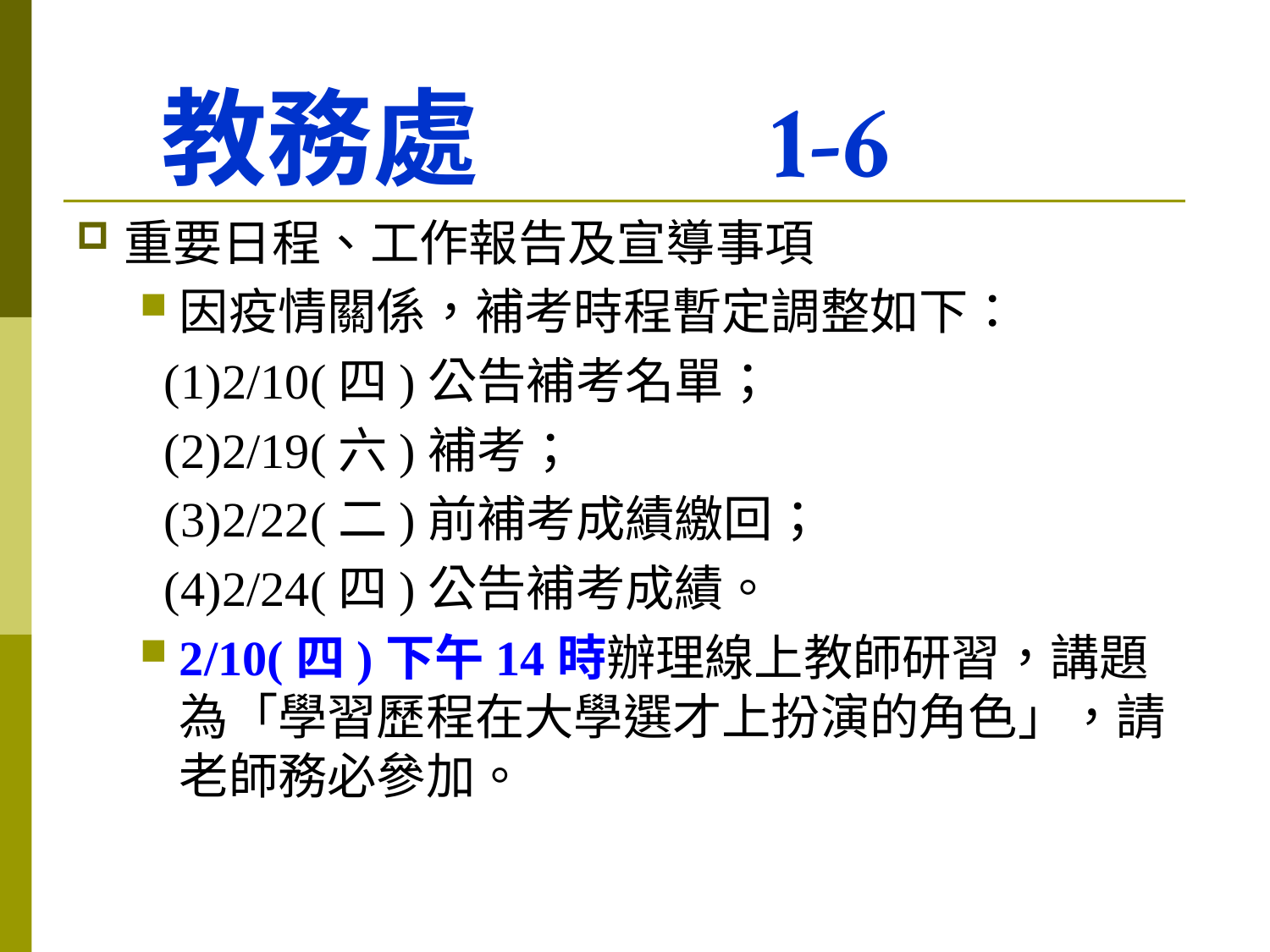

# 教務處           1-6
重要日程、工作報告及宣導事項
因疫情關係，補考時程暫定調整如下：
  (1)2/10(四)公告補考名單；
  (2)2/19(六)補考；
  (3)2/22(二)前補考成績繳回；
  (4)2/24(四)公告補考成績。
2/10(四)下午14時辦理線上教師研習，講題為「學習歷程在大學選才上扮演的角色」，請老師務必參加。